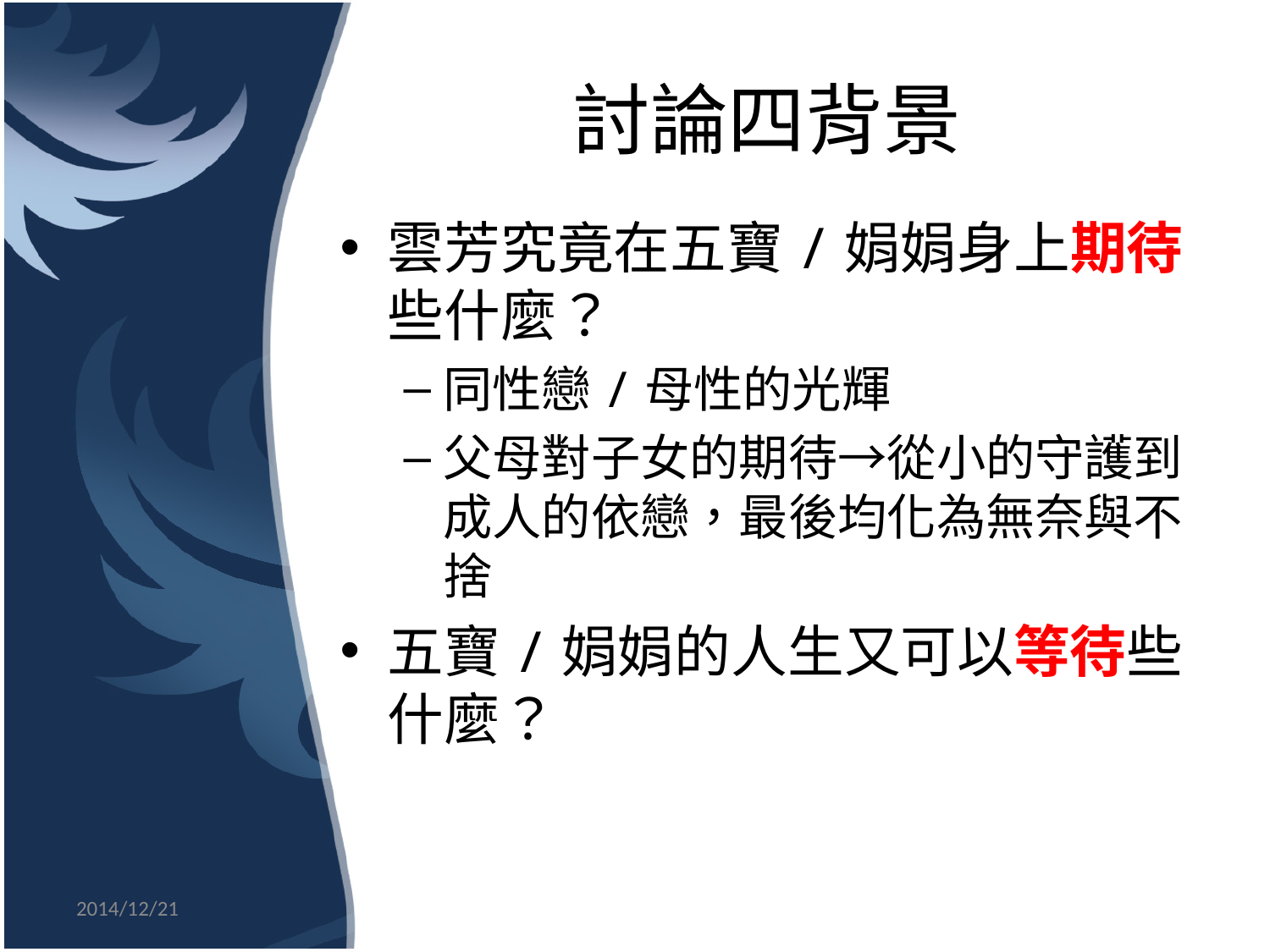

# 討論四背景
雲芳究竟在五寶/娟娟身上期待些什麼？
同性戀/母性的光輝
父母對子女的期待→從小的守護到成人的依戀，最後均化為無奈與不捨
五寶/娟娟的人生又可以等待些什麼？
2014/12/21